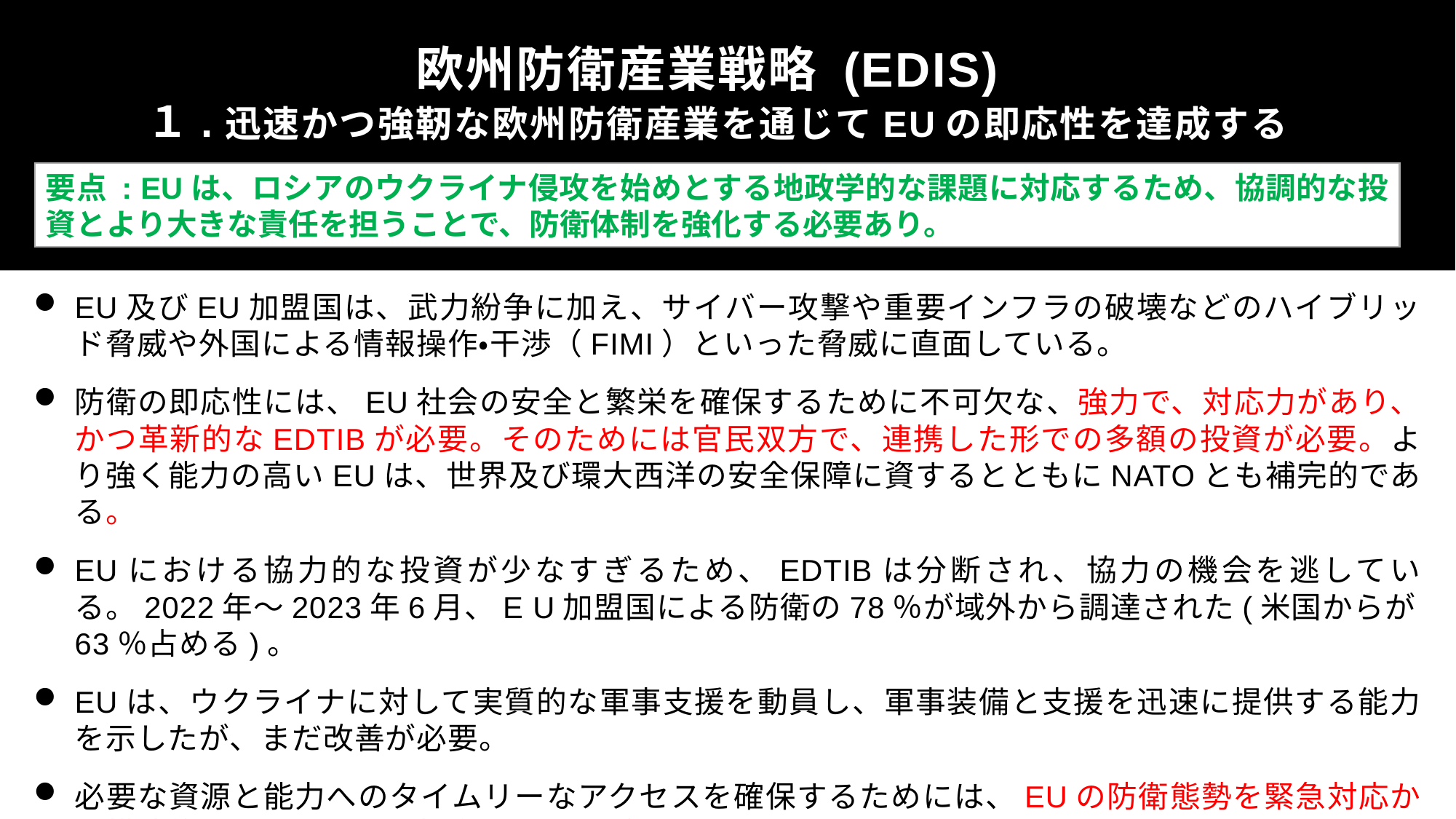

# 欧州防衛産業戦略 (EDIS)  １.迅速かつ強靭な欧州防衛産業を通じてEUの即応性を達成する
要点 : EUは、ロシアのウクライナ侵攻を始めとする地政学的な課題に対応するため、協調的な投資とより大きな責任を担うことで、防衛体制を強化する必要あり。

EU及びEU加盟国は、武力紛争に加え、サイバー攻撃や重要インフラの破壊などのハイブリッド脅威や外国による情報操作・干渉（FIMI）といった脅威に直面している。
防衛の即応性には、EU社会の安全と繁栄を確保するために不可欠な、強力で、対応力があり、かつ革新的なEDTIBが必要。そのためには官民双方で、連携した形での多額の投資が必要。より強く能力の高いEUは、世界及び環大西洋の安全保障に資するとともにNATOとも補完的である。
EUにおける協力的な投資が少なすぎるため、EDTIBは分断され、協力の機会を逃している。2022年～2023年6月、E U加盟国による防衛の78％が域外から調達された(米国からが63％占める)。
EUは、ウクライナに対して実質的な軍事支援を動員し、軍事装備と支援を迅速に提供する能力を示したが、まだ改善が必要。
必要な資源と能力へのタイムリーなアクセスを確保するためには、EUの防衛態勢を緊急対応から構造的アプローチへと転換することが必要。